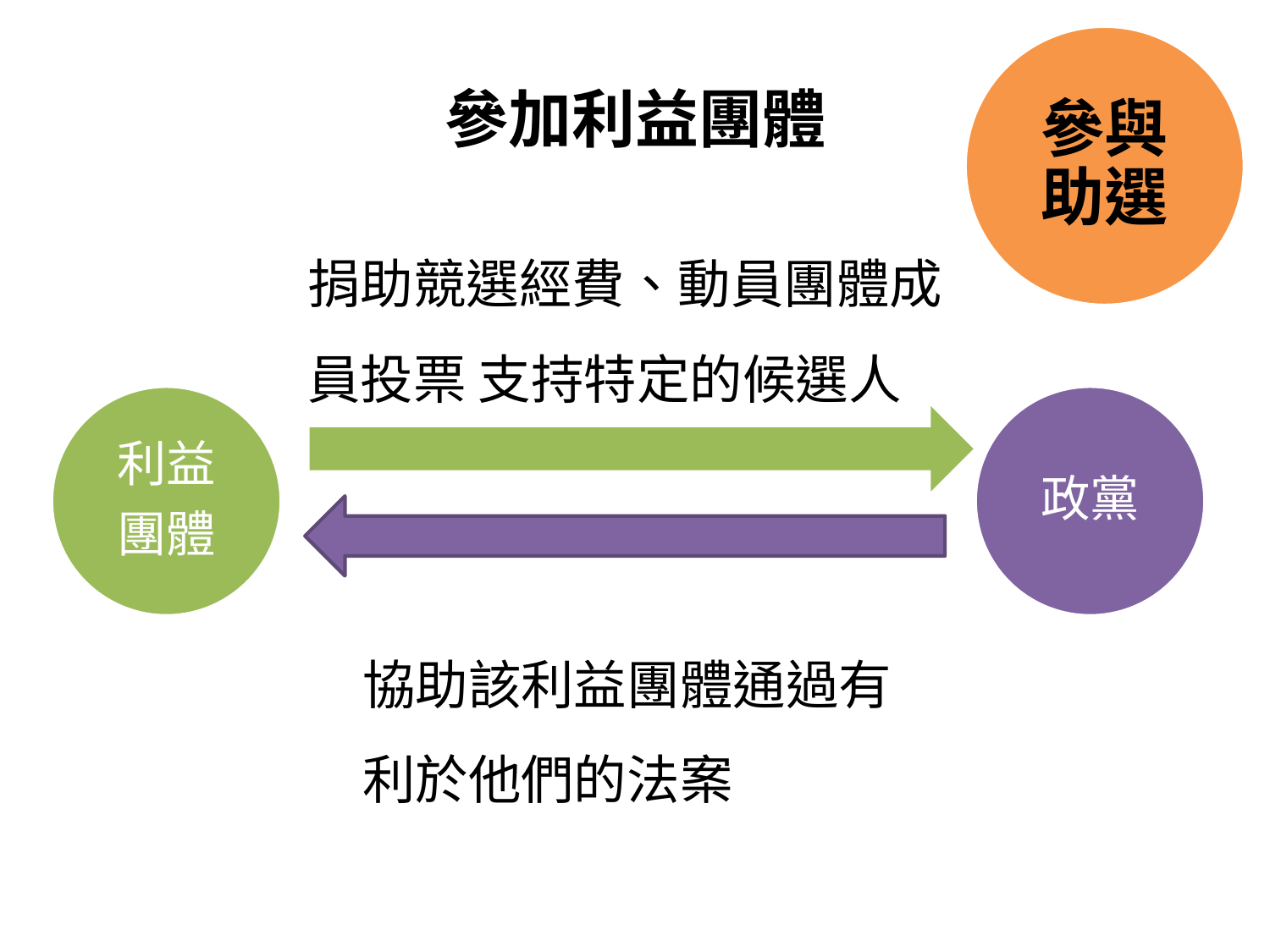

參與助選
參加利益團體
捐助競選經費、動員團體成員投票 支持特定的候選人
利益
團體
政黨

協助該利益團體通過有利於他們的法案